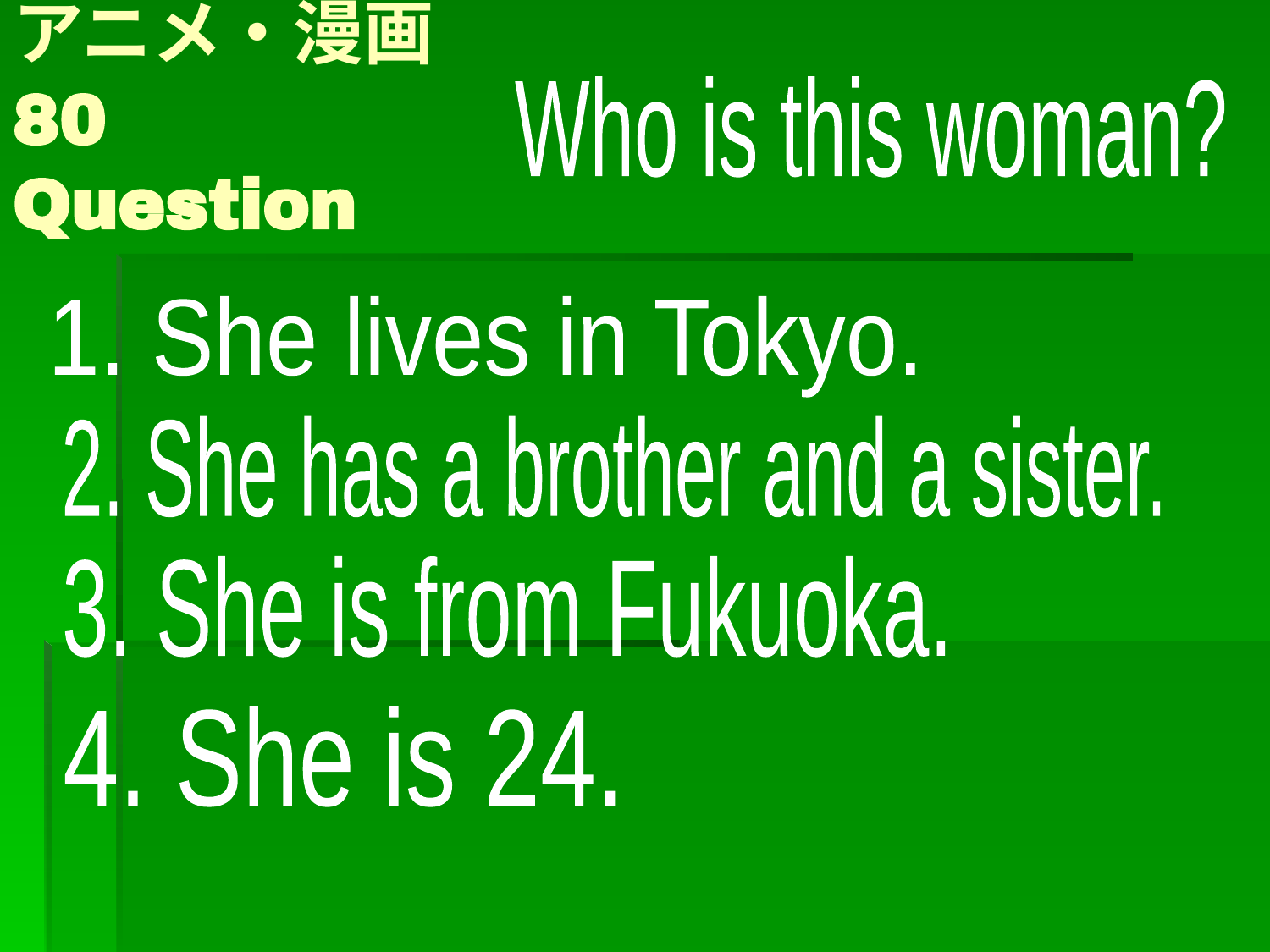

# アニメ・漫画80 Question
Who is this woman?
1. She lives in Tokyo.
2. She has a brother and a sister.
3. She is from Fukuoka.
4. She is 24.